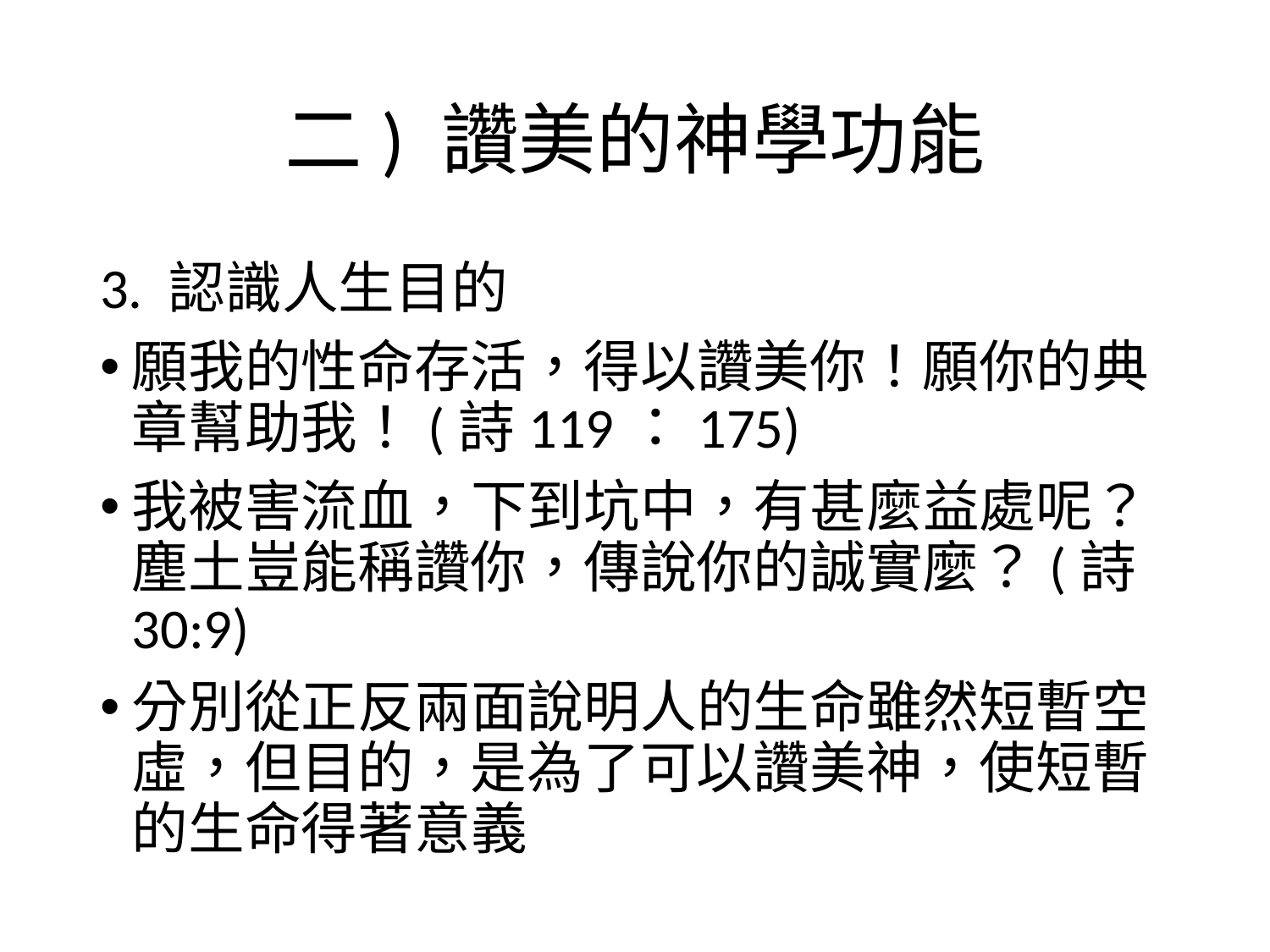

# 二) 讚美的神學功能
3. 認識人生目的
願我的性命存活，得以讚美你！願你的典章幫助我！(詩119：175)
我被害流血，下到坑中，有甚麼益處呢？塵土豈能稱讚你，傳說你的誠實麼？(詩30:9)
分別從正反兩面說明人的生命雖然短暫空虛，但目的，是為了可以讚美神，使短暫的生命得著意義